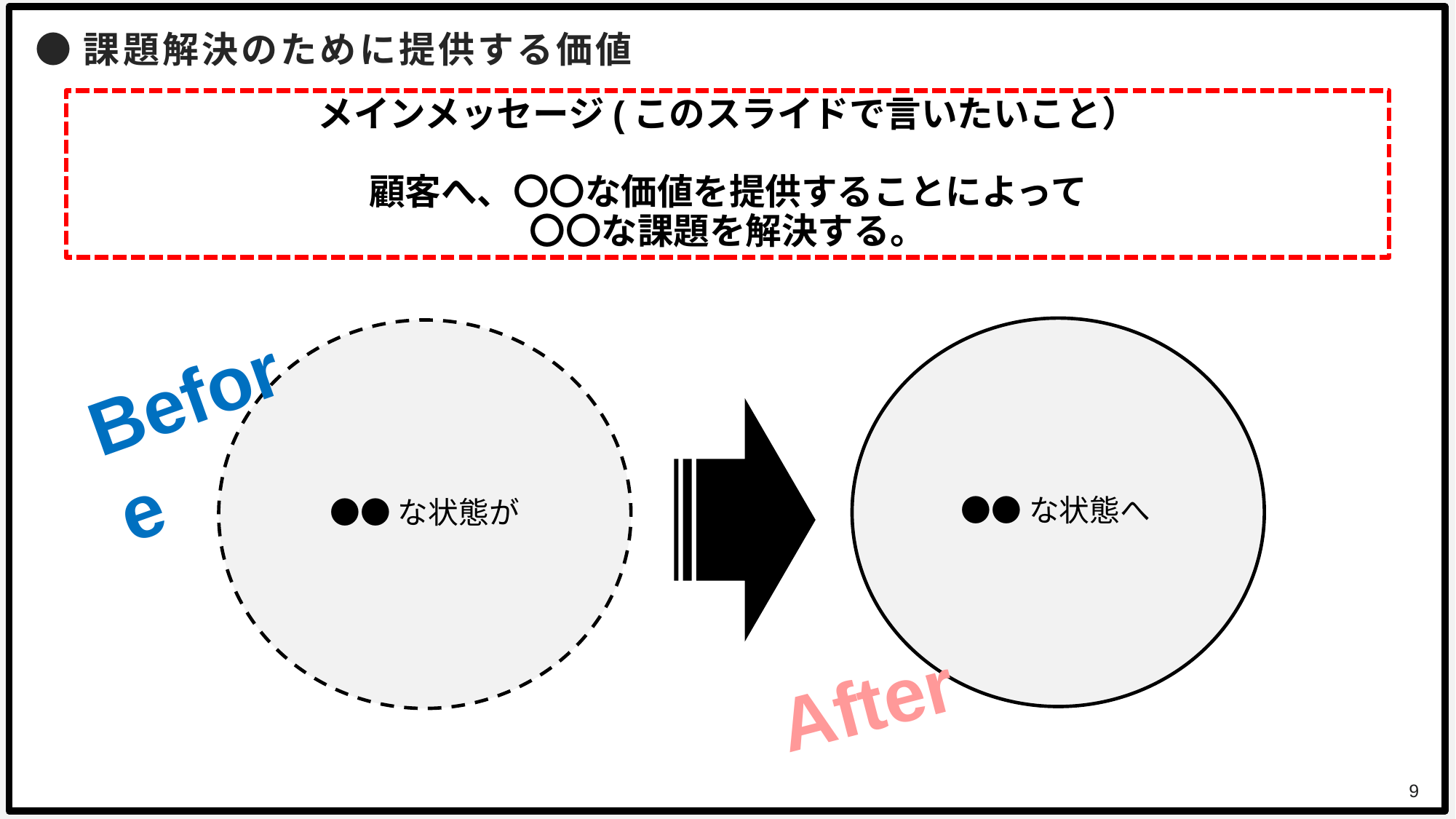

●課題解決のために提供する価値
メインメッセージ(このスライドで言いたいこと）

顧客へ、〇〇な価値を提供することによって
〇〇な課題を解決する。

Before

●●な状態へ
●●な状態が
After
9